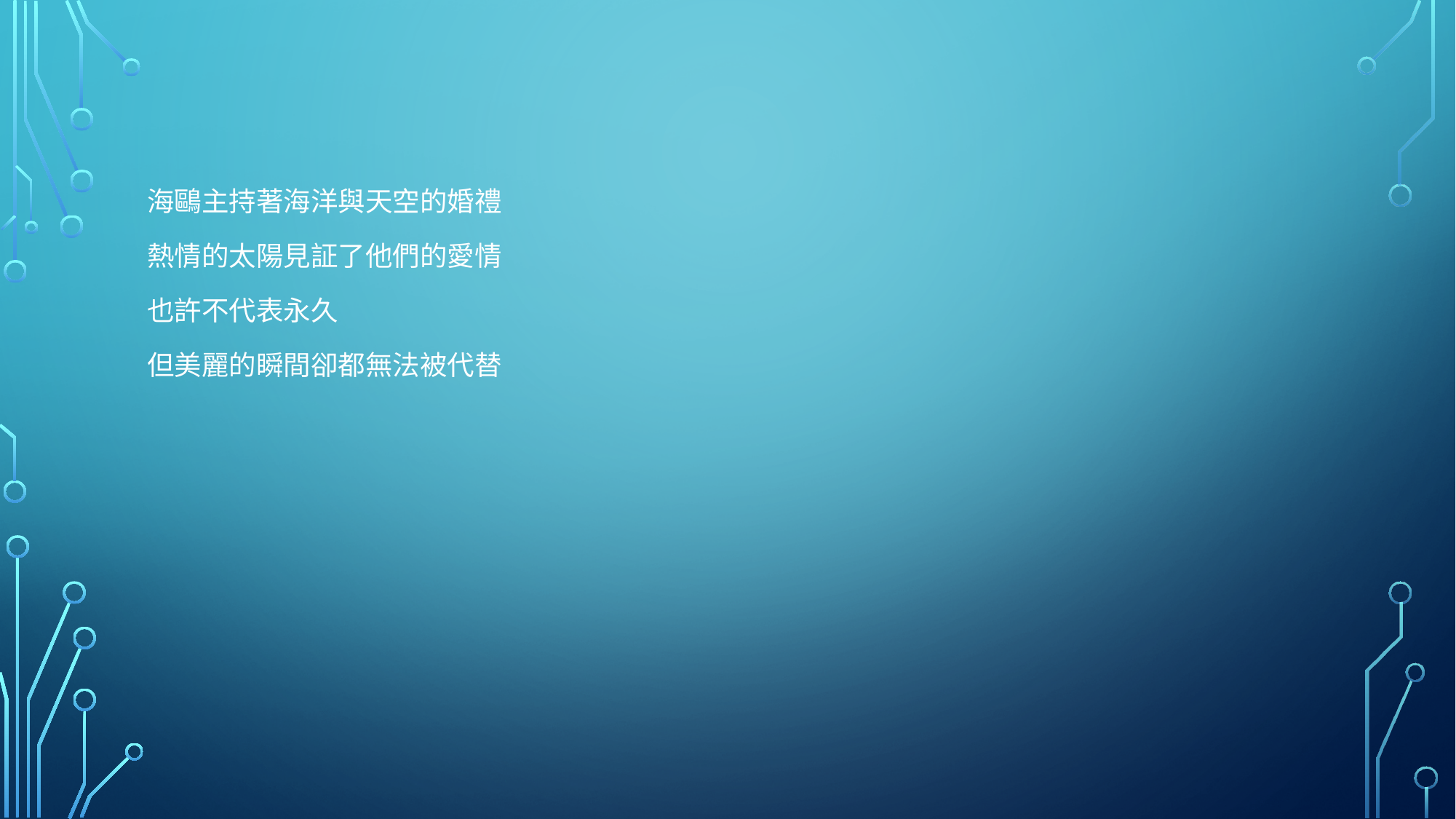

#
海鷗主持著海洋與天空的婚禮
熱情的太陽見証了他們的愛情
也許不代表永久
但美麗的瞬間卻都無法被代替